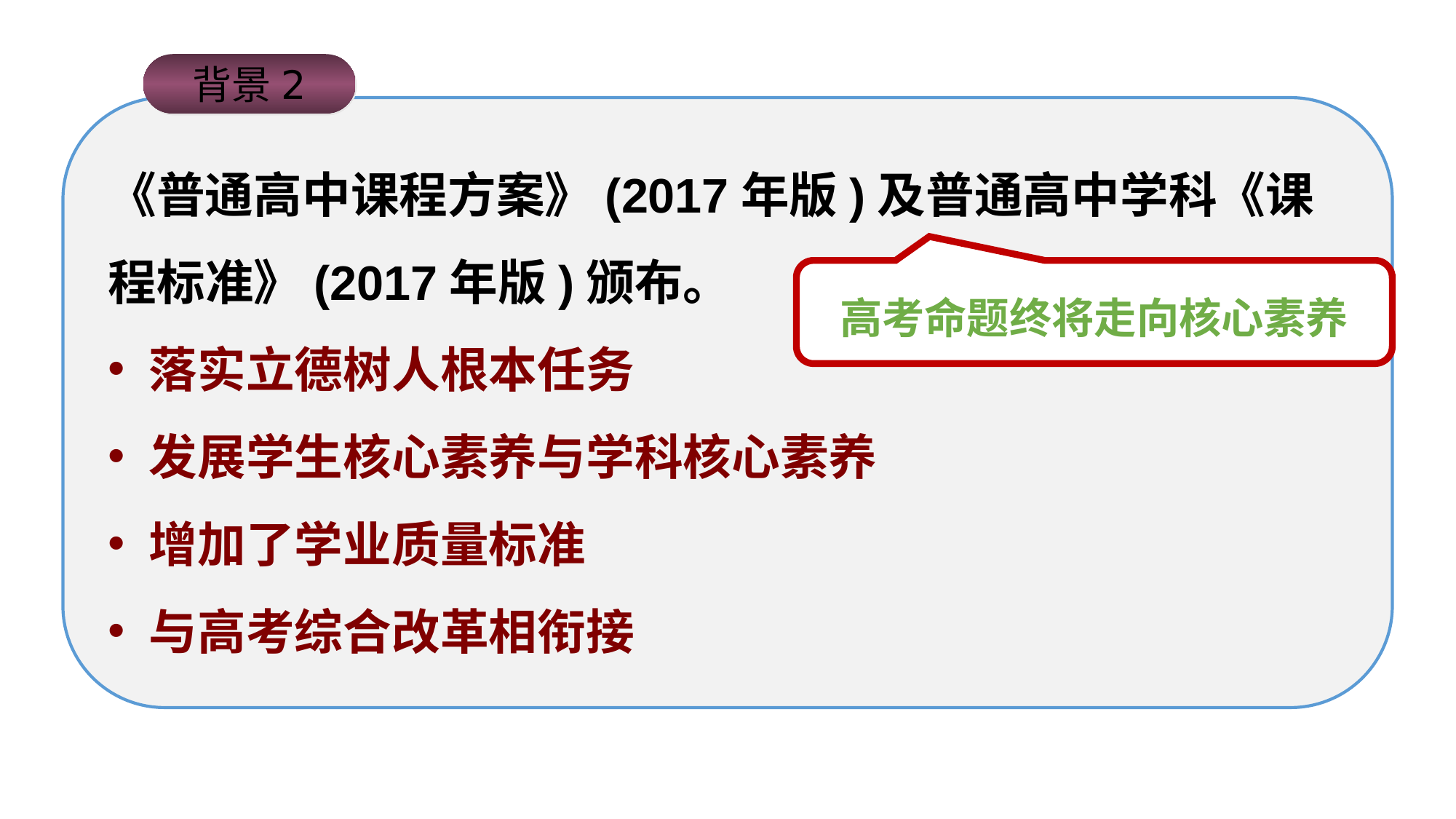

背景2

《普通高中课程方案》(2017年版)及普通高中学科《课程标准》(2017年版)颁布。
落实立德树人根本任务
发展学生核心素养与学科核心素养
增加了学业质量标准
与高考综合改革相衔接
高考命题终将走向核心素养